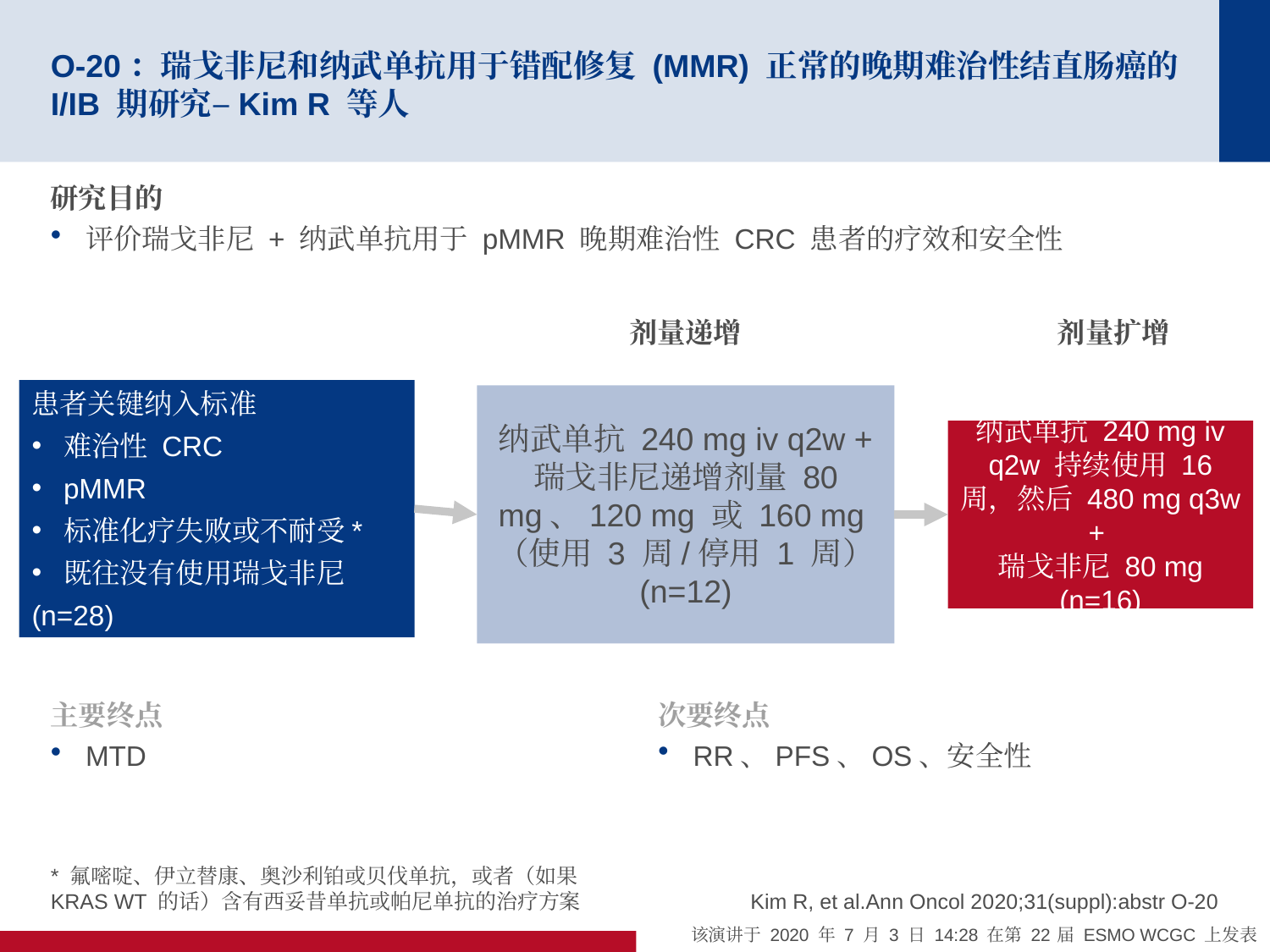

# O-20：瑞戈非尼和纳武单抗用于错配修复 (MMR) 正常的晚期难治性结直肠癌的 I/IB 期研究–Kim R 等人
研究目的
评价瑞戈非尼 + 纳武单抗用于 pMMR 晚期难治性 CRC 患者的疗效和安全性
剂量递增
剂量扩增
患者关键纳入标准
难治性 CRC
pMMR
标准化疗失败或不耐受*
既往没有使用瑞戈非尼
(n=28)
纳武单抗 240 mg iv q2w + 瑞戈非尼递增剂量 80 mg、120 mg 或 160 mg
（使用 3 周/停用 1 周）
(n=12)
纳武单抗 240 mg iv q2w 持续使用 16 周，然后 480 mg q3w +
瑞戈非尼 80 mg
(n=16)
主要终点
MTD

次要终点
RR、PFS、OS、安全性
* 氟嘧啶、伊立替康、奥沙利铂或贝伐单抗，或者（如果 KRAS WT 的话）含有西妥昔单抗或帕尼单抗的治疗方案
Kim R, et al.Ann Oncol 2020;31(suppl):abstr O-20
该演讲于 2020 年 7 月 3 日 14:28 在第 22 届 ESMO WCGC 上发表